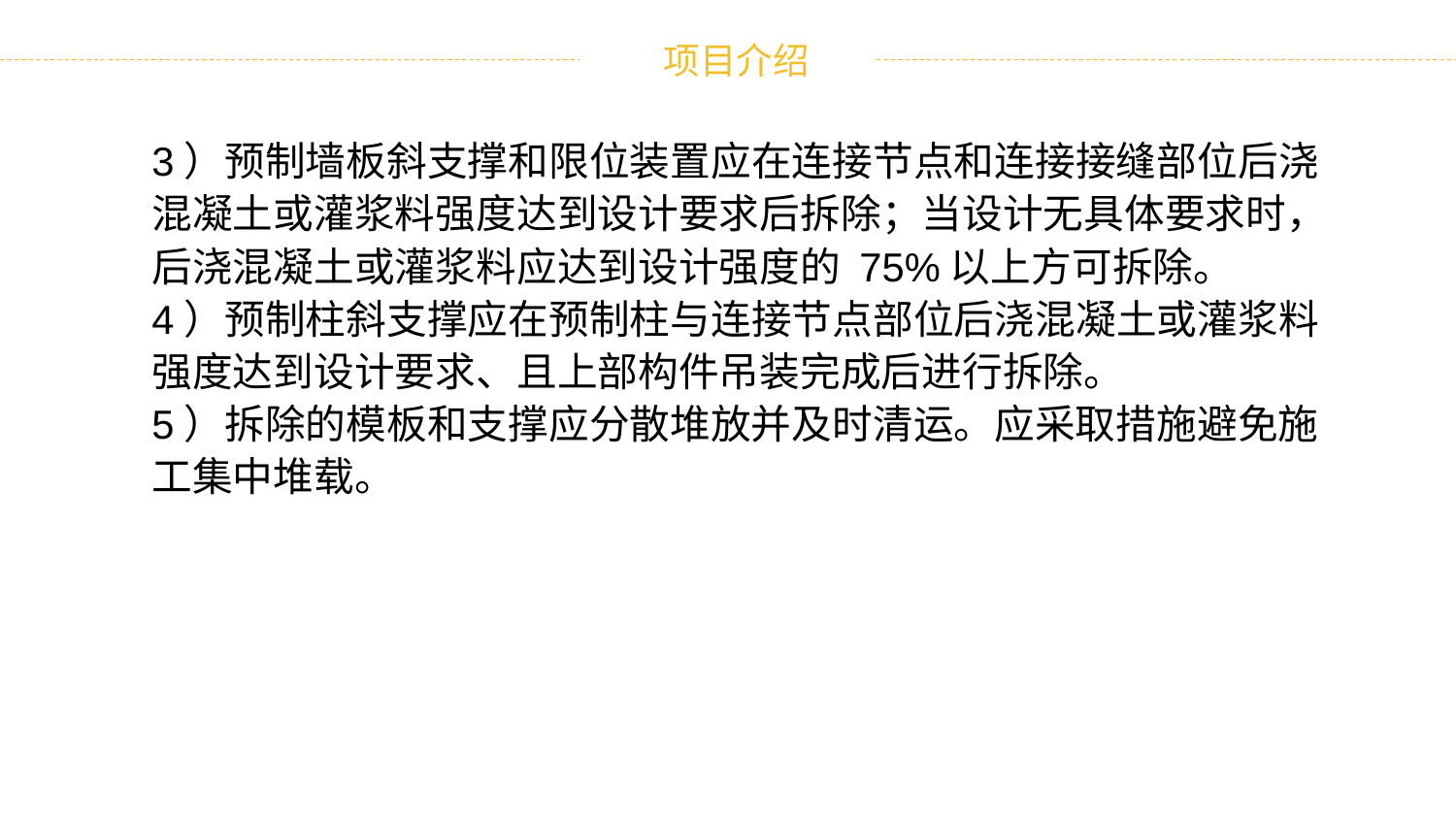

3）预制墙板斜支撑和限位装置应在连接节点和连接接缝部位后浇混凝土或灌浆料强度达到设计要求后拆除；当设计无具体要求时，后浇混凝土或灌浆料应达到设计强度的 75%以上方可拆除。
4）预制柱斜支撑应在预制柱与连接节点部位后浇混凝土或灌浆料强度达到设计要求、且上部构件吊装完成后进行拆除。
5）拆除的模板和支撑应分散堆放并及时清运。应采取措施避免施工集中堆载。